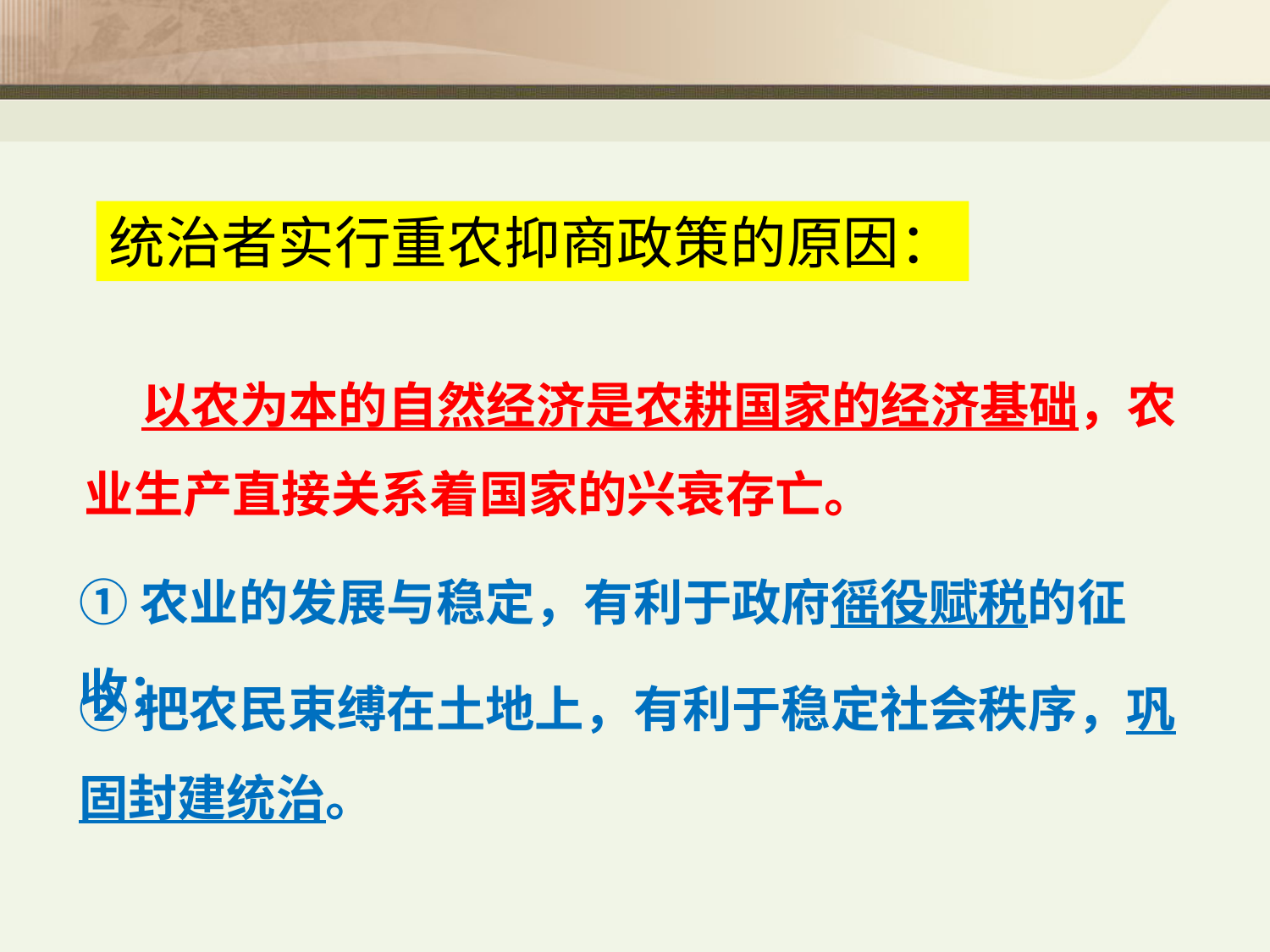

统治者实行重农抑商政策的原因：
    以农为本的自然经济是农耕国家的经济基础，农业生产直接关系着国家的兴衰存亡。
①农业的发展与稳定，有利于政府徭役赋税的征收；
②把农民束缚在土地上，有利于稳定社会秩序，巩固封建统治。